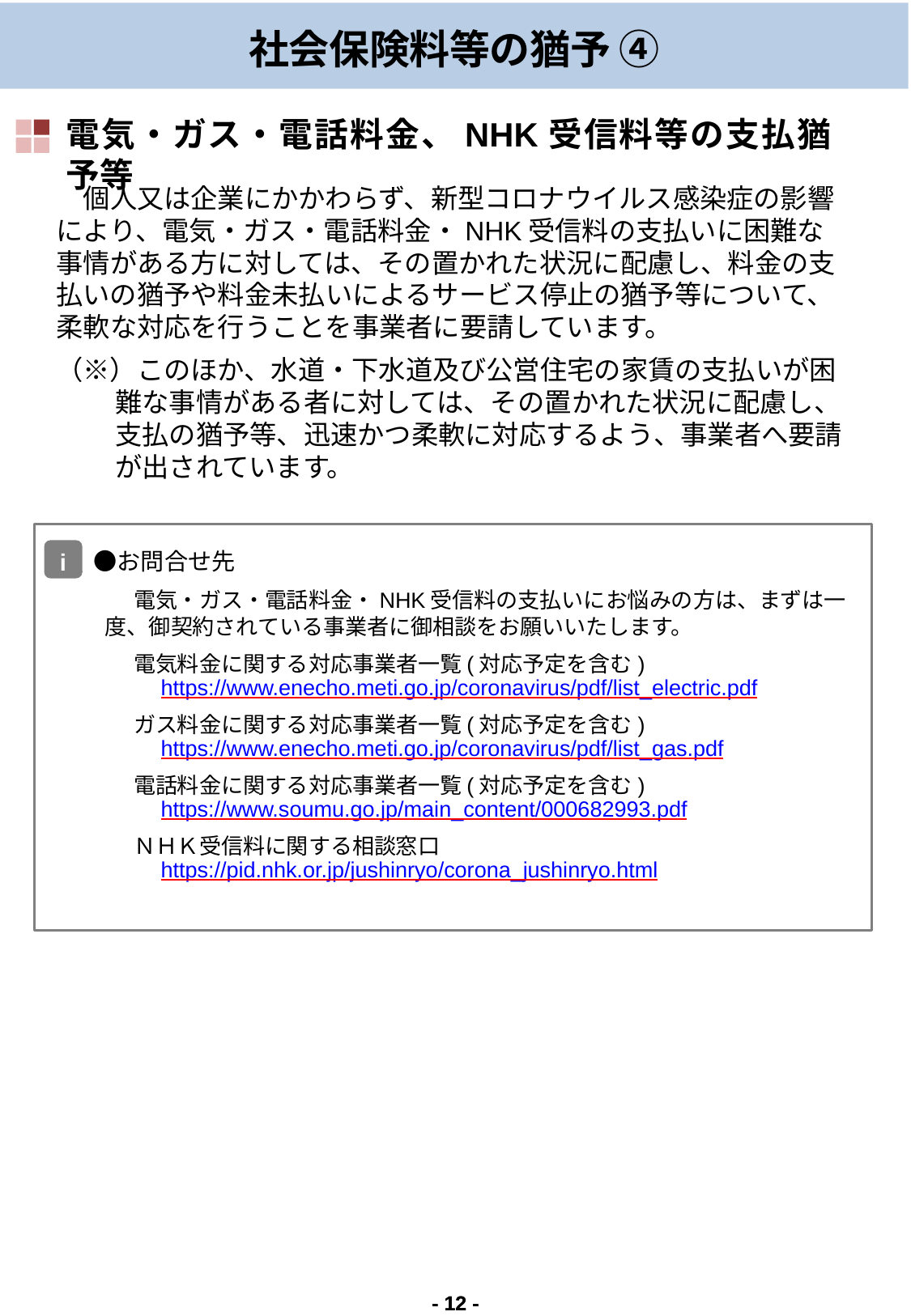

# 社会保険料等の猶予 ④
電気・ガス・電話料金、NHK受信料等の支払猶予等

　個人又は企業にかかわらず、新型コロナウイルス感染症の影響により、電気・ガス・電話料金・NHK受信料の支払いに困難な事情がある方に対しては、その置かれた状況に配慮し、料金の支払いの猶予や料金未払いによるサービス停止の猶予等について、柔軟な対応を行うことを事業者に要請しています。
（※）このほか、水道・下水道及び公営住宅の家賃の支払いが困難な事情がある者に対しては、その置かれた状況に配慮し、支払の猶予等、迅速かつ柔軟に対応するよう、事業者へ要請が出されています。
　　●お問合せ先
　　　　電気・ガス・電話料金・NHK受信料の支払いにお悩みの方は、まずは一度、御契約されている事業者に御相談をお願いいたします。
　　　　電気料金に関する対応事業者一覧(対応予定を含む)
　　　　　https://www.enecho.meti.go.jp/coronavirus/pdf/list_electric.pdf
　　　　ガス料金に関する対応事業者一覧(対応予定を含む)
　　　　　https://www.enecho.meti.go.jp/coronavirus/pdf/list_gas.pdf
　　　　電話料金に関する対応事業者一覧(対応予定を含む)
　　　　　https://www.soumu.go.jp/main_content/000682993.pdf
　　　　ＮＨＫ受信料に関する相談窓口
　　　　　https://pid.nhk.or.jp/jushinryo/corona_jushinryo.html

i
- 12 -
- 12 -